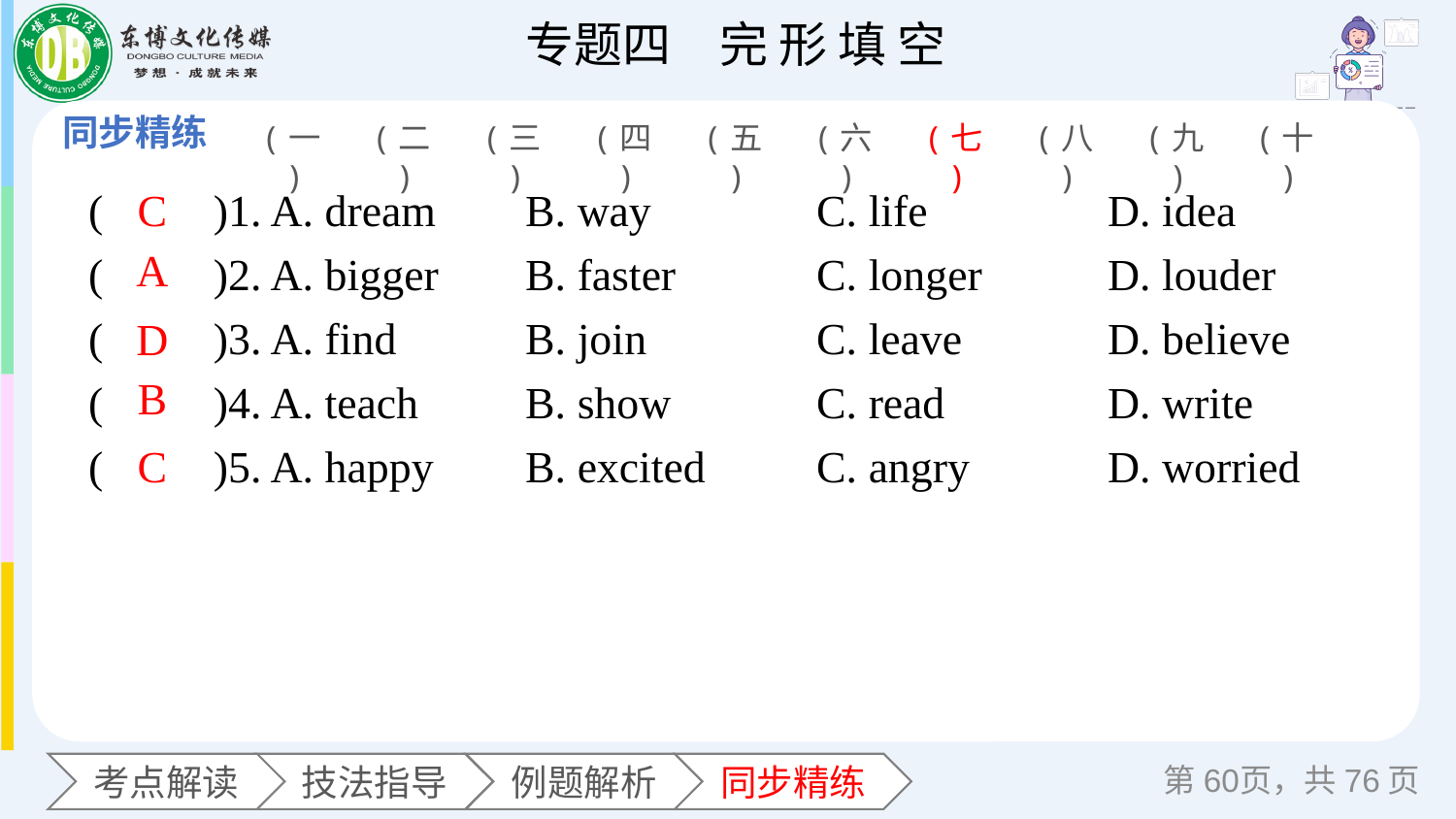

(一)
(二)
(三)
(四)
(五)
(六)
(七)
(八)
(九)
(十)
(　　)1. A. dream    	B. way    	C. life    	D. idea
(　　)2. A. bigger    	B. faster    	C. longer    	D. louder
(　　)3. A. find    	B. join    	C. leave    	D. believe
(　　)4. A. teach    	B. show    	C. read    	D. write
(　　)5. A. happy    	B. excited    	C. angry    	D. worried
C
A
D
B
C
第60页，共76页